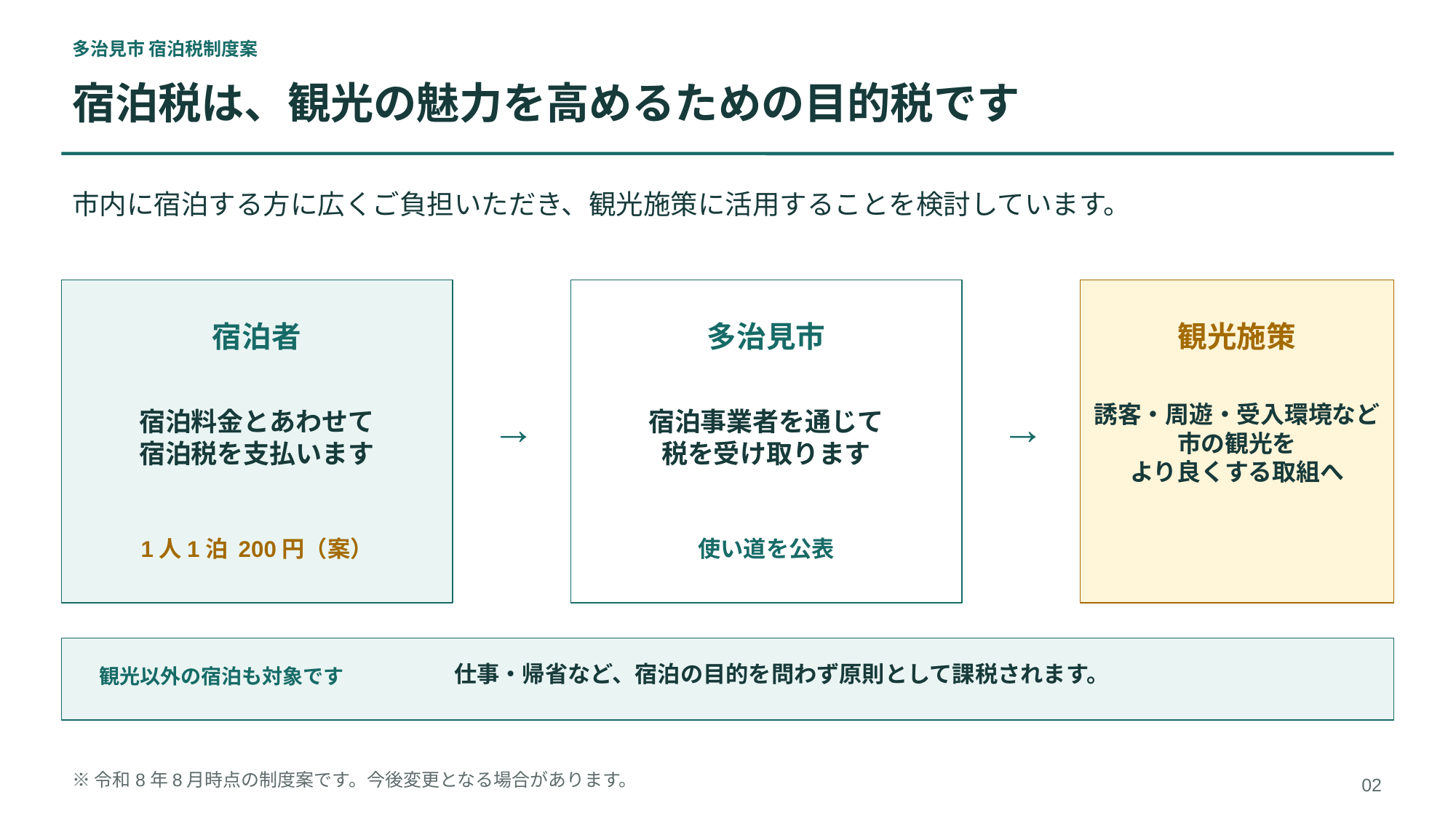

多治見市 宿泊税制度案
宿泊税は、観光の魅力を高めるための目的税です

市内に宿泊する方に広くご負担いただき、観光施策に活用することを検討しています。

宿泊者
多治見市
観光施策
宿泊料金とあわせて
宿泊税を支払います
宿泊事業者を通じて
税を受け取ります
誘客・周遊・受入環境など
市の観光を
より良くする取組へ
→
→
1人1泊 200円（案）
使い道を公表

仕事・帰省など、宿泊の目的を問わず原則として課税されます。
観光以外の宿泊も対象です
※令和8年8月時点の制度案です。今後変更となる場合があります。
02